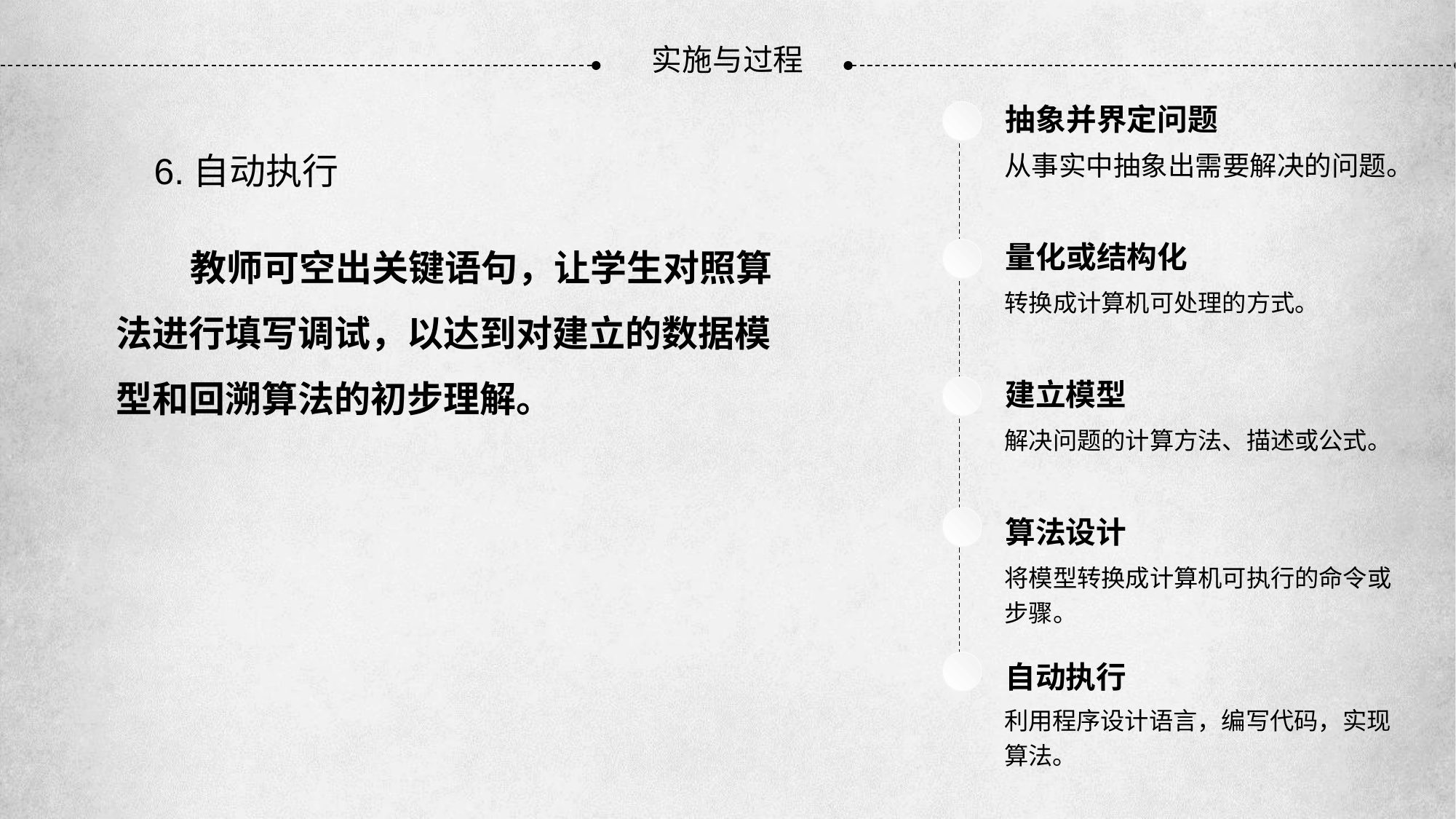

实施与过程
抽象并界定问题

从事实中抽象出需要解决的问题。
6.自动执行
        教师可空出关键语句，让学生对照算法进行填写调试，以达到对建立的数据模型和回溯算法的初步理解。

量化或结构化

转换成计算机可处理的方式。

建立模型

解决问题的计算方法、描述或公式。

算法设计
将模型转换成计算机可执行的命令或步骤。

自动执行
利用程序设计语言，编写代码，实现算法。